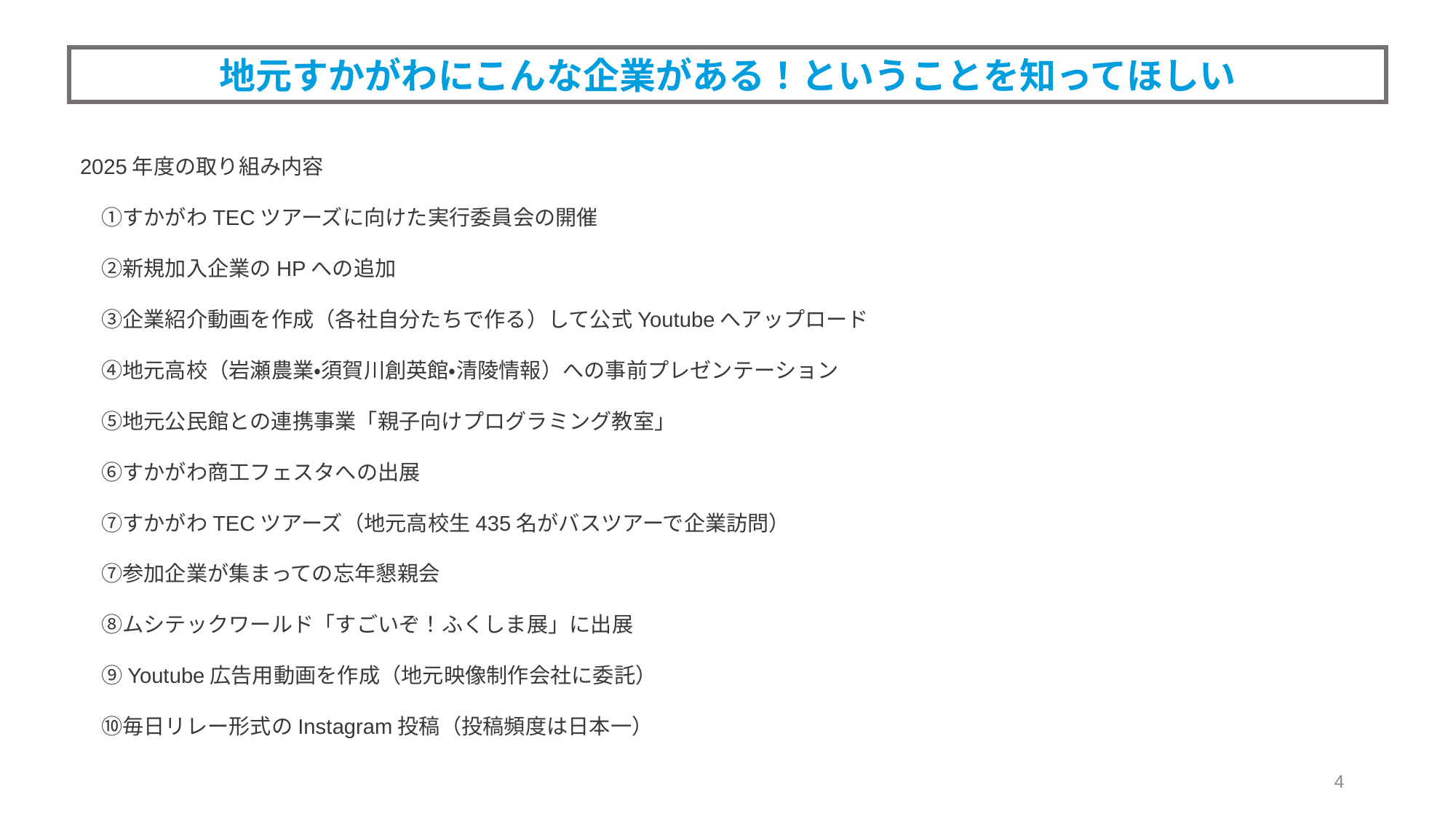

地元すかがわにこんな企業がある！ということを知ってほしい
2025年度の取り組み内容

　①すかがわTECツアーズに向けた実行委員会の開催

　②新規加入企業のHPへの追加

　③企業紹介動画を作成（各社自分たちで作る）して公式Youtubeへアップロード

　④地元高校（岩瀬農業・須賀川創英館・清陵情報）への事前プレゼンテーション

　⑤地元公民館との連携事業「親子向けプログラミング教室」

　⑥すかがわ商工フェスタへの出展

　⑦すかがわTECツアーズ（地元高校生435名がバスツアーで企業訪問）

　⑦参加企業が集まっての忘年懇親会

　⑧ムシテックワールド「すごいぞ！ふくしま展」に出展

　⑨Youtube広告用動画を作成（地元映像制作会社に委託）

　⑩毎日リレー形式のInstagram投稿（投稿頻度は日本一）
4